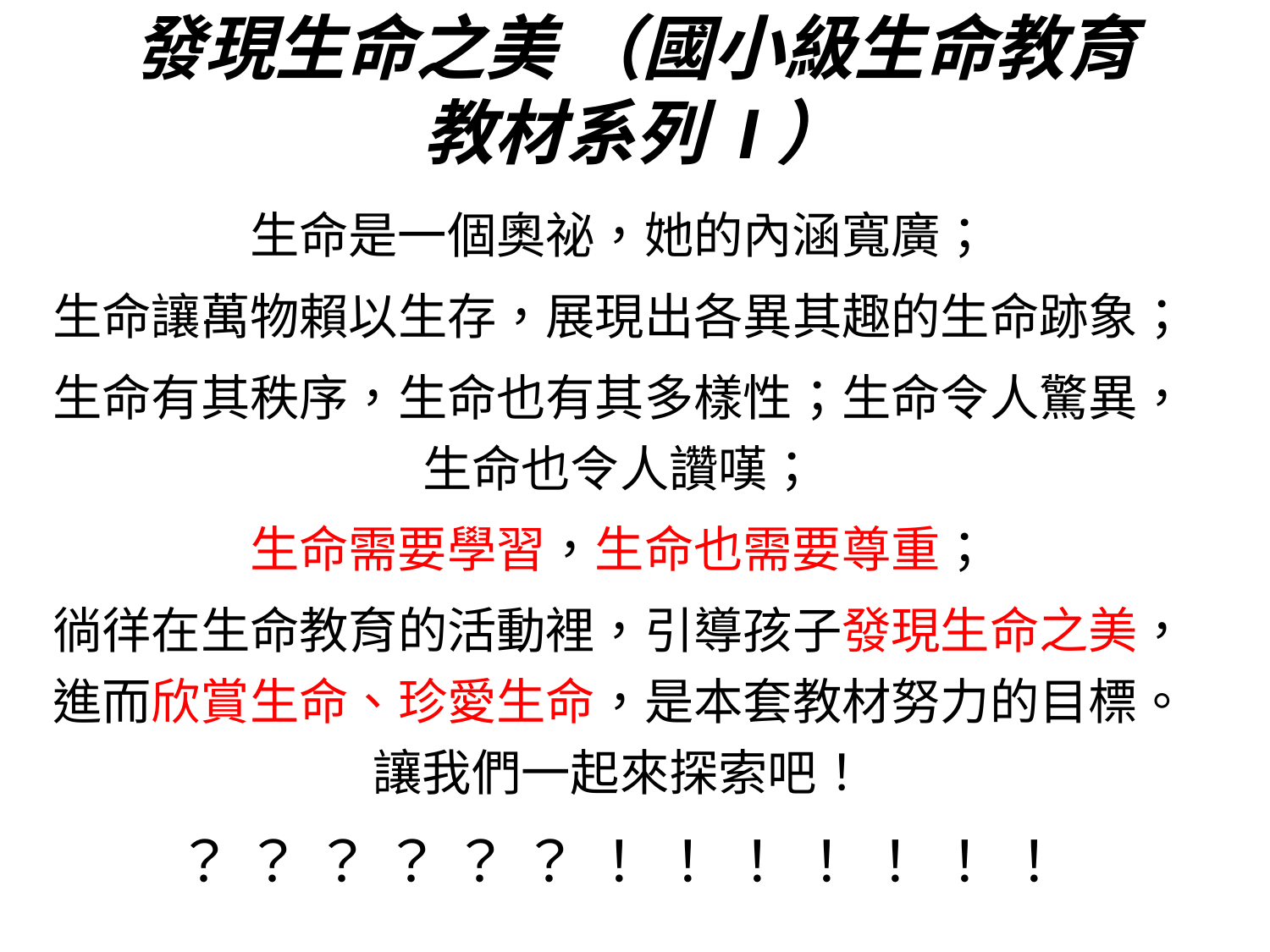

# 發現生命之美 （國小級生命教育教材系列 I）
生命是一個奧祕，她的內涵寬廣；
生命讓萬物賴以生存，展現出各異其趣的生命跡象；
生命有其秩序，生命也有其多樣性；生命令人驚異，生命也令人讚嘆；
生命需要學習，生命也需要尊重；
徜徉在生命教育的活動裡，引導孩子發現生命之美，進而欣賞生命、珍愛生命，是本套教材努力的目標。讓我們一起來探索吧！
？ ？ ？ ？ ？ ？ ！ ！ ！ ！ ！ ！ ！